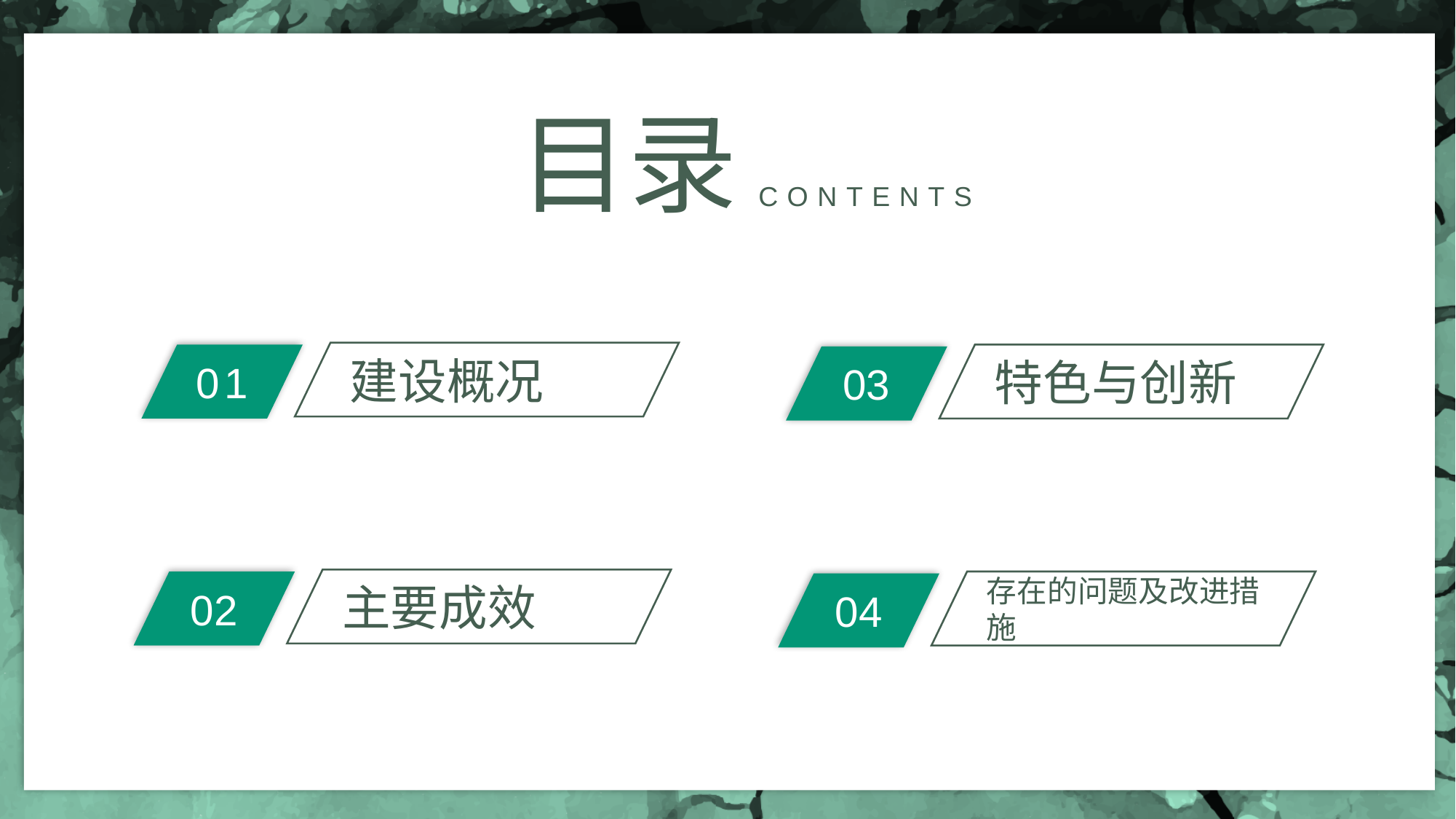

目录
CONTENTS
建设概况
01
特色与创新
03
主要成效
02
存在的问题及改进措施
04